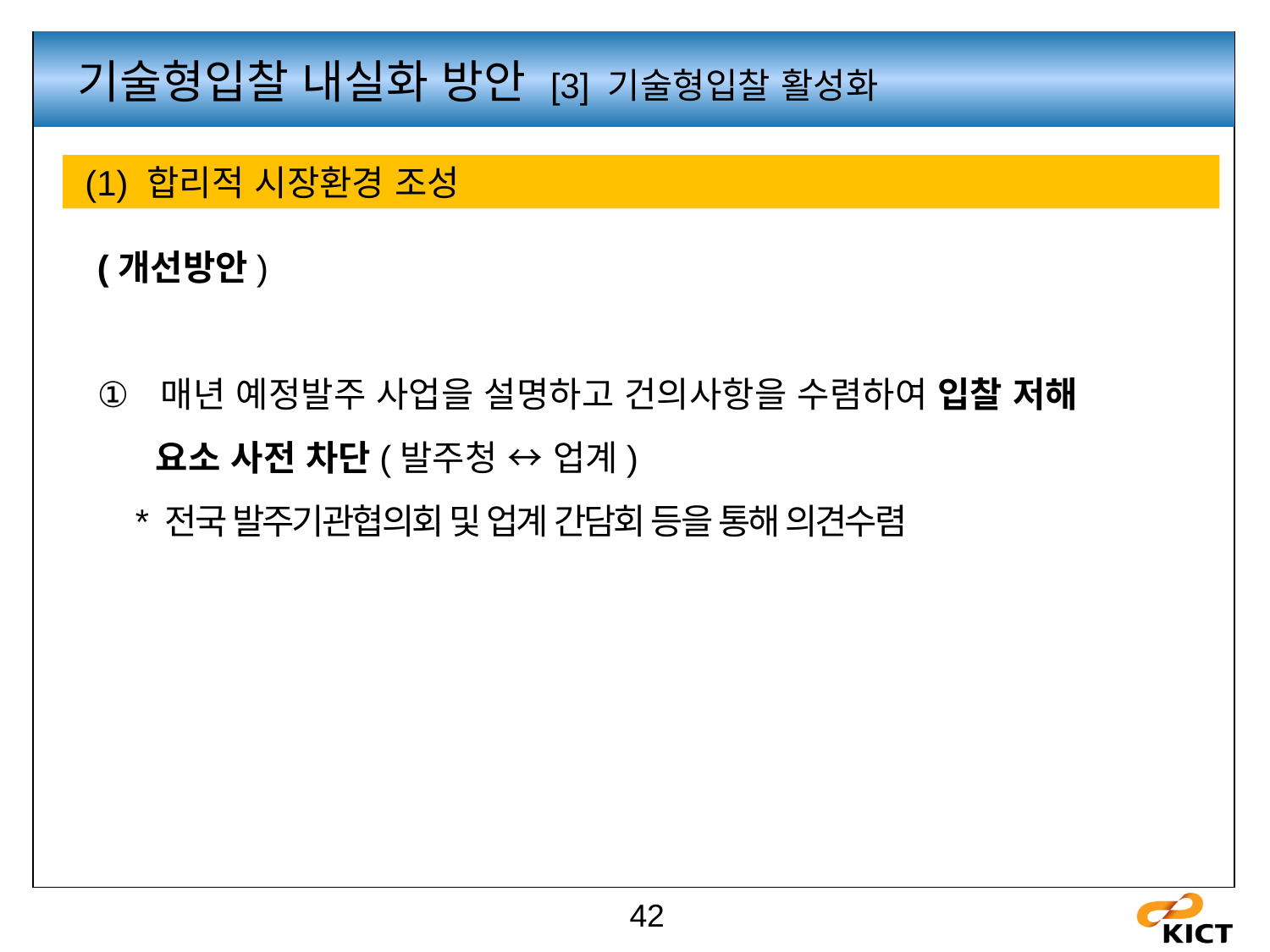

기술형입찰 내실화 방안 [3] 기술형입찰 활성화
 (1) 합리적 시장환경 조성
(개선방안)

매년 예정발주 사업을 설명하고 건의사항을 수렴하여 입찰 저해
     요소 사전 차단(발주청 ↔ 업계)
     * 전국 발주기관협의회 및 업계 간담회 등을 통해 의견수렴
42